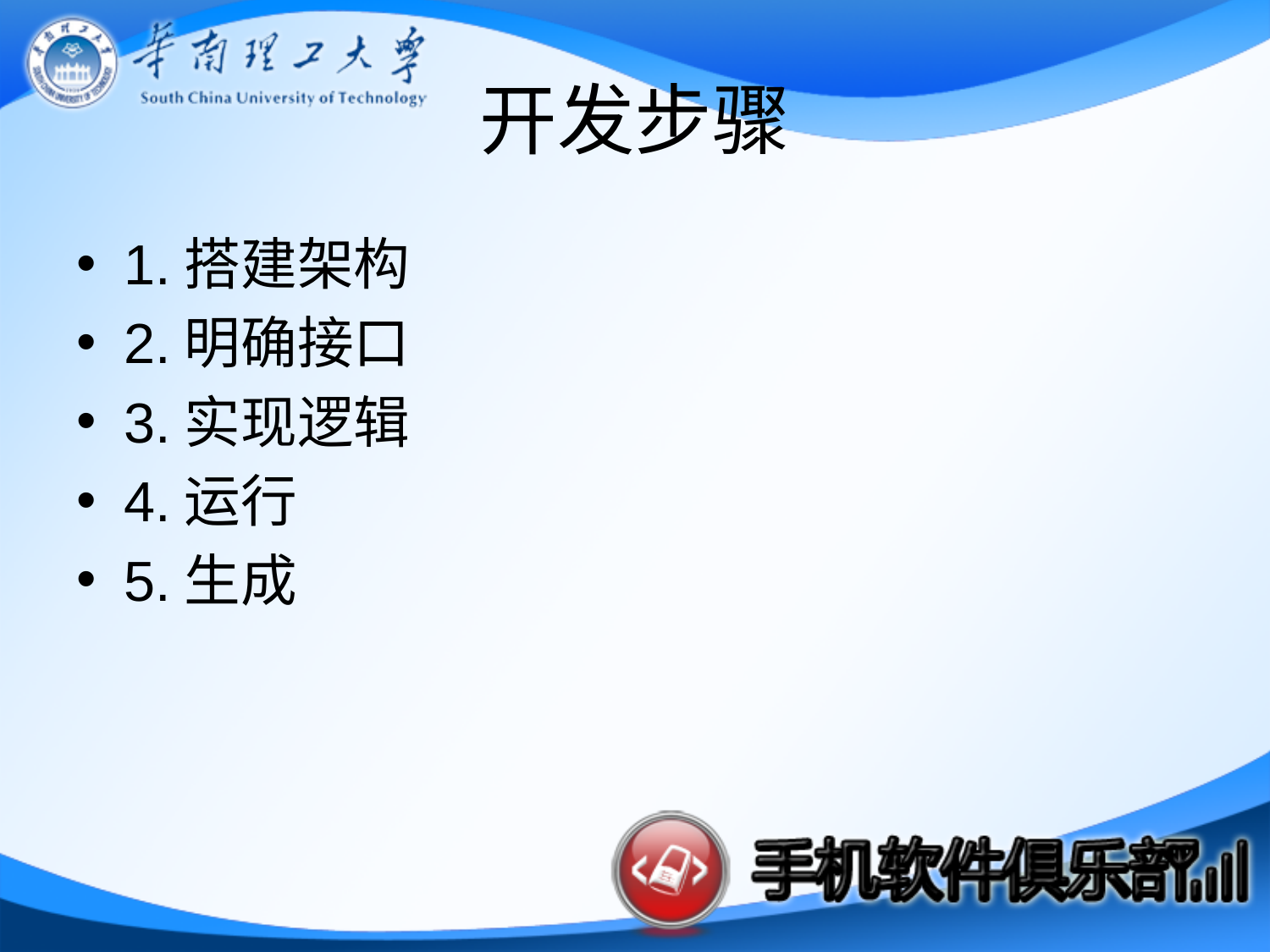

# 开发步骤
1.搭建架构
2.明确接口
3.实现逻辑
4.运行
5.生成